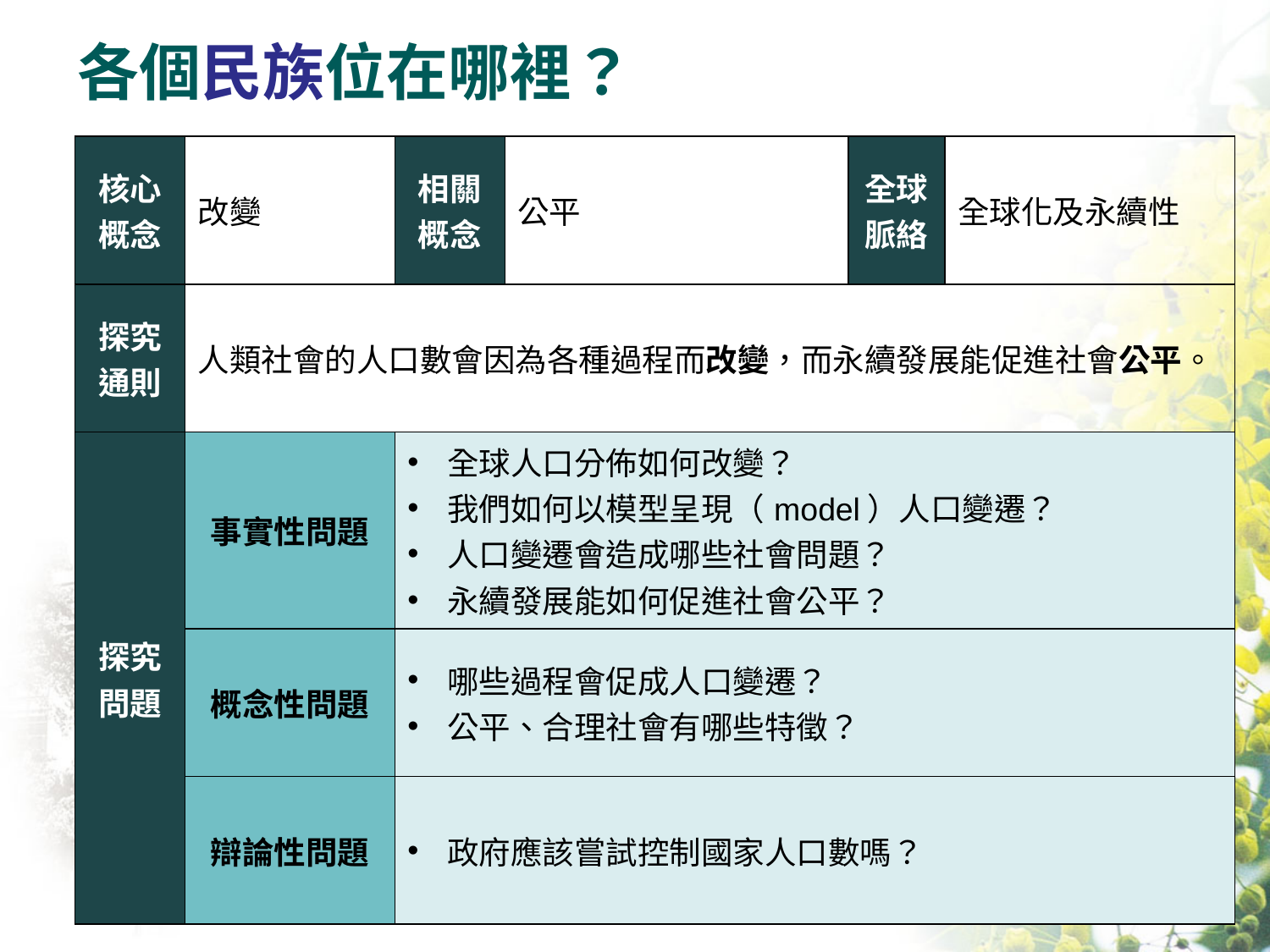

# 各個民族位在哪裡？
| 核心概念 | 改變 | 相關概念 | 公平 | 全球脈絡 | 全球化及永續性 |
| --- | --- | --- | --- | --- | --- |
| 探究通則 | 人類社會的人口數會因為各種過程而改變，而永續發展能促進社會公平。 |  |  |  |  |
| 探究問題 | 事實性問題 | 全球人口分佈如何改變？ 我們如何以模型呈現（model）人口變遷？ 人口變遷會造成哪些社會問題？ 永續發展能如何促進社會公平？ |  |  |  |
|  | 概念性問題 | 哪些過程會促成人口變遷？ 公平、合理社會有哪些特徵？ |  |  |  |
|  | 辯論性問題 | 政府應該嘗試控制國家人口數嗎？ |  |  |  |